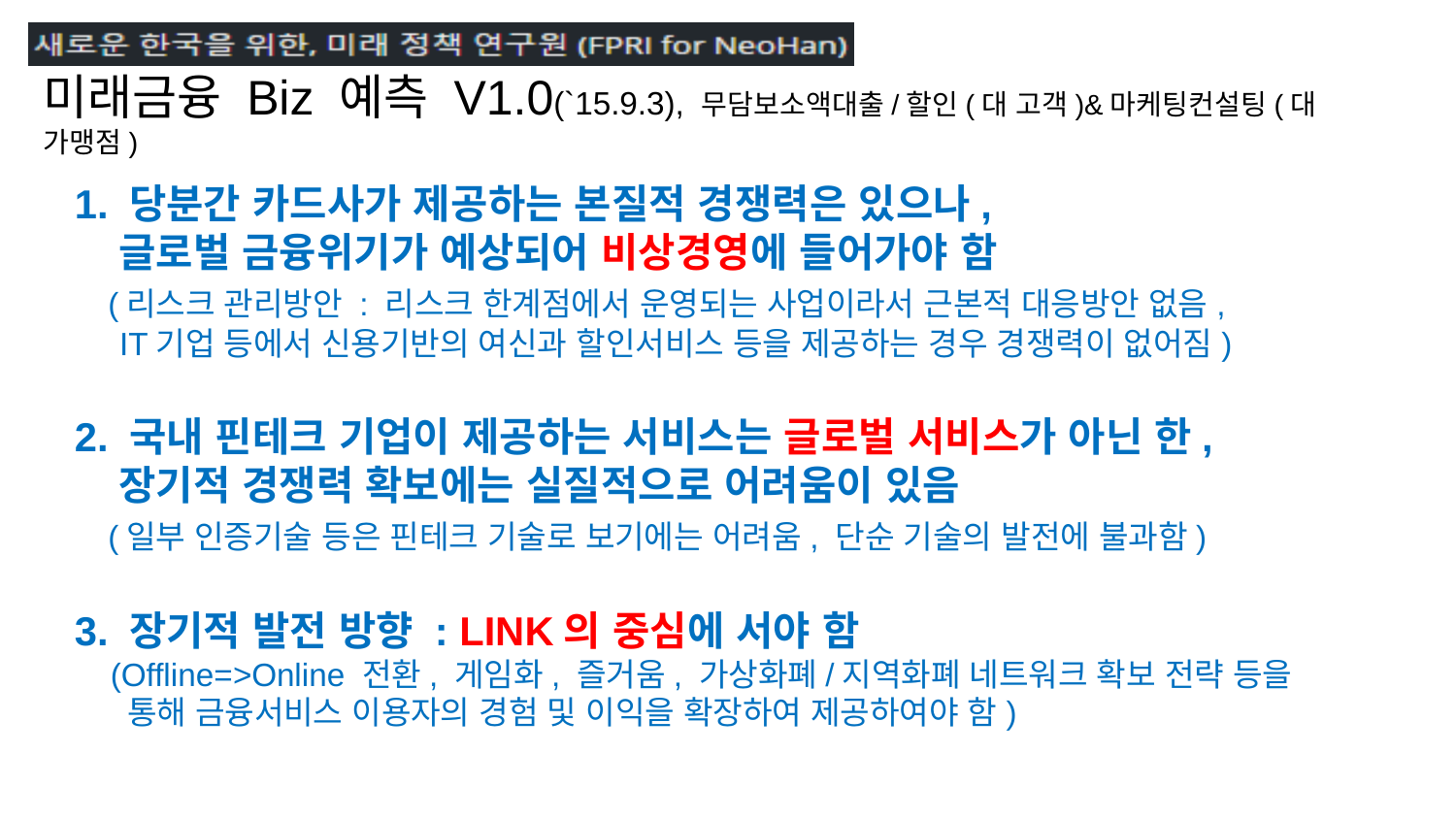

미래금융 Biz 예측 V1.0(`15.9.3), 무담보소액대출/할인(대 고객)&마케팅컨설팅(대 가맹점)
1. 당분간 카드사가 제공하는 본질적 경쟁력은 있으나,
   글로벌 금융위기가 예상되어 비상경영에 들어가야 함
   (리스크 관리방안 : 리스크 한계점에서 운영되는 사업이라서 근본적 대응방안 없음,
     IT기업 등에서 신용기반의 여신과 할인서비스 등을 제공하는 경우 경쟁력이 없어짐)

2. 국내 핀테크 기업이 제공하는 서비스는 글로벌 서비스가 아닌 한,
   장기적 경쟁력 확보에는 실질적으로 어려움이 있음
   (일부 인증기술 등은 핀테크 기술로 보기에는 어려움, 단순 기술의 발전에 불과함)

3. 장기적 발전 방향 : LINK의 중심에 서야 함
    (Offline=>Online 전환, 게임화, 즐거움, 가상화폐/지역화폐 네트워크 확보 전략 등을
     통해 금융서비스 이용자의 경험 및 이익을 확장하여 제공하여야 함)